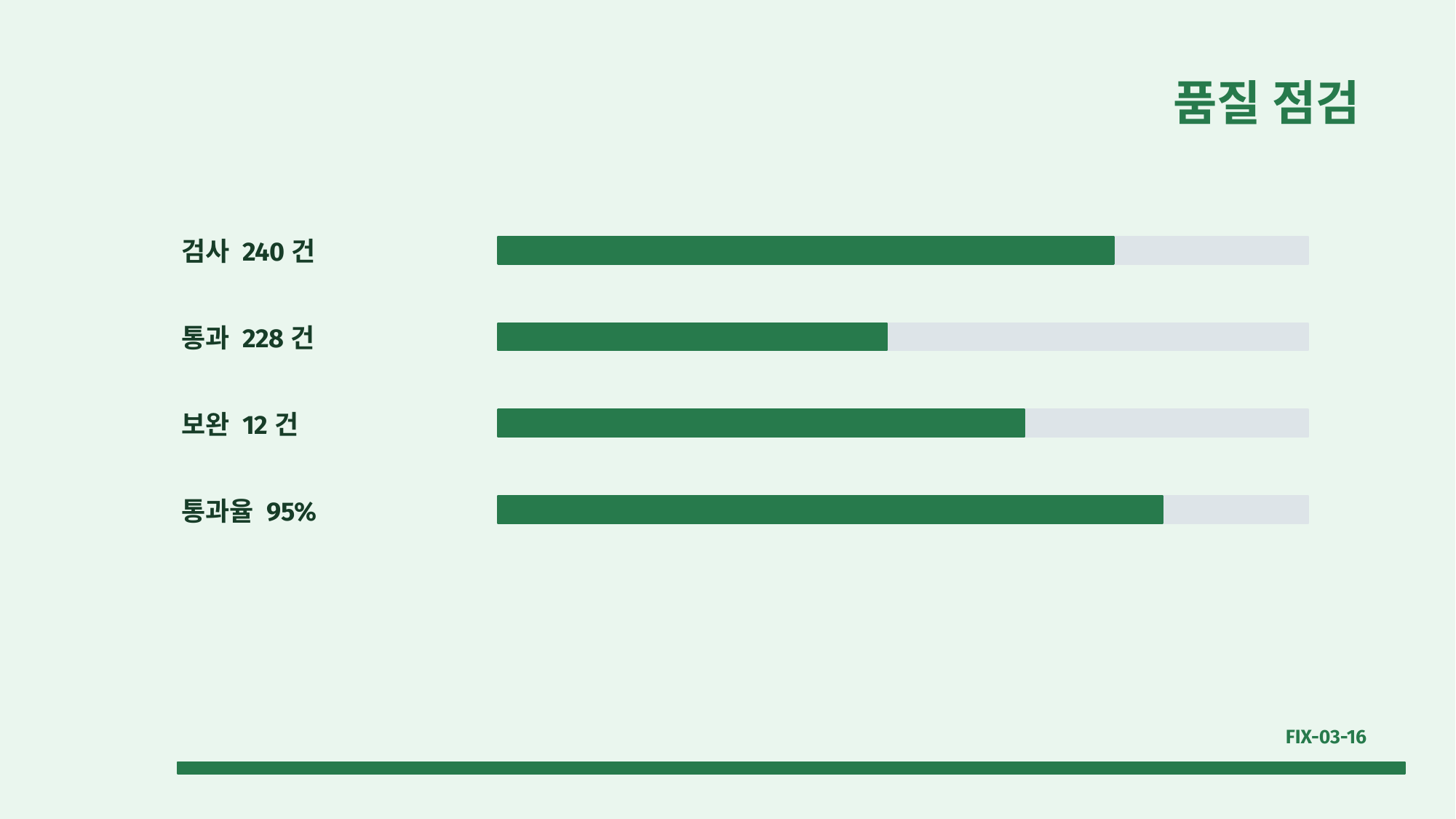

품질 점검
검사 240건

통과 228건

보완 12건

통과율 95%

FIX-03-16